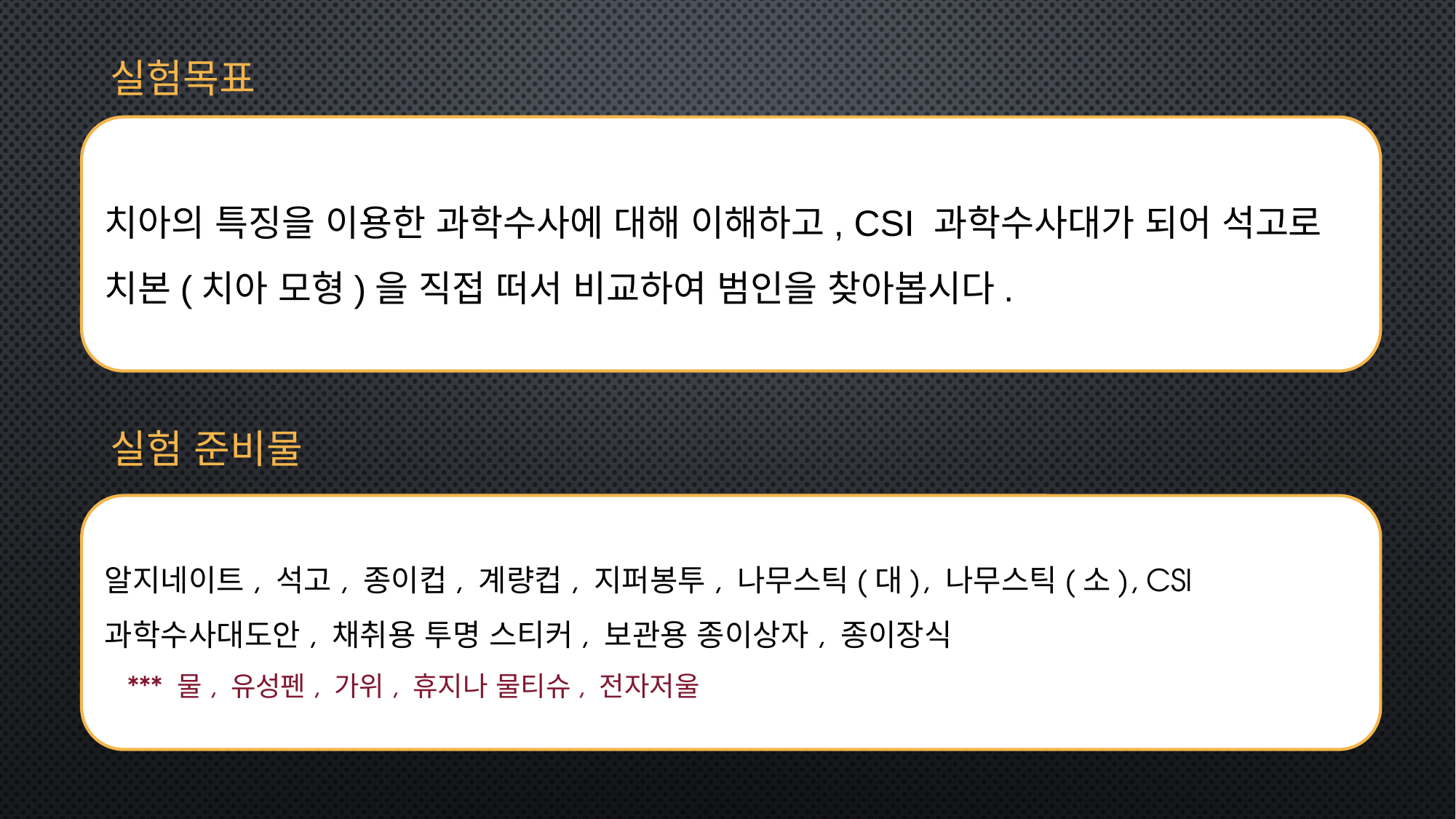

실험목표
치아의 특징을 이용한 과학수사에 대해 이해하고, CSI 과학수사대가 되어 석고로 치본(치아 모형)을 직접 떠서 비교하여 범인을 찾아봅시다.
실험 준비물
알지네이트, 석고, 종이컵, 계량컵, 지퍼봉투, 나무스틱(대), 나무스틱(소), CSI 과학수사대도안, 채취용 투명 스티커, 보관용 종이상자, 종이장식
   *** 물, 유성펜, 가위, 휴지나 물티슈, 전자저울